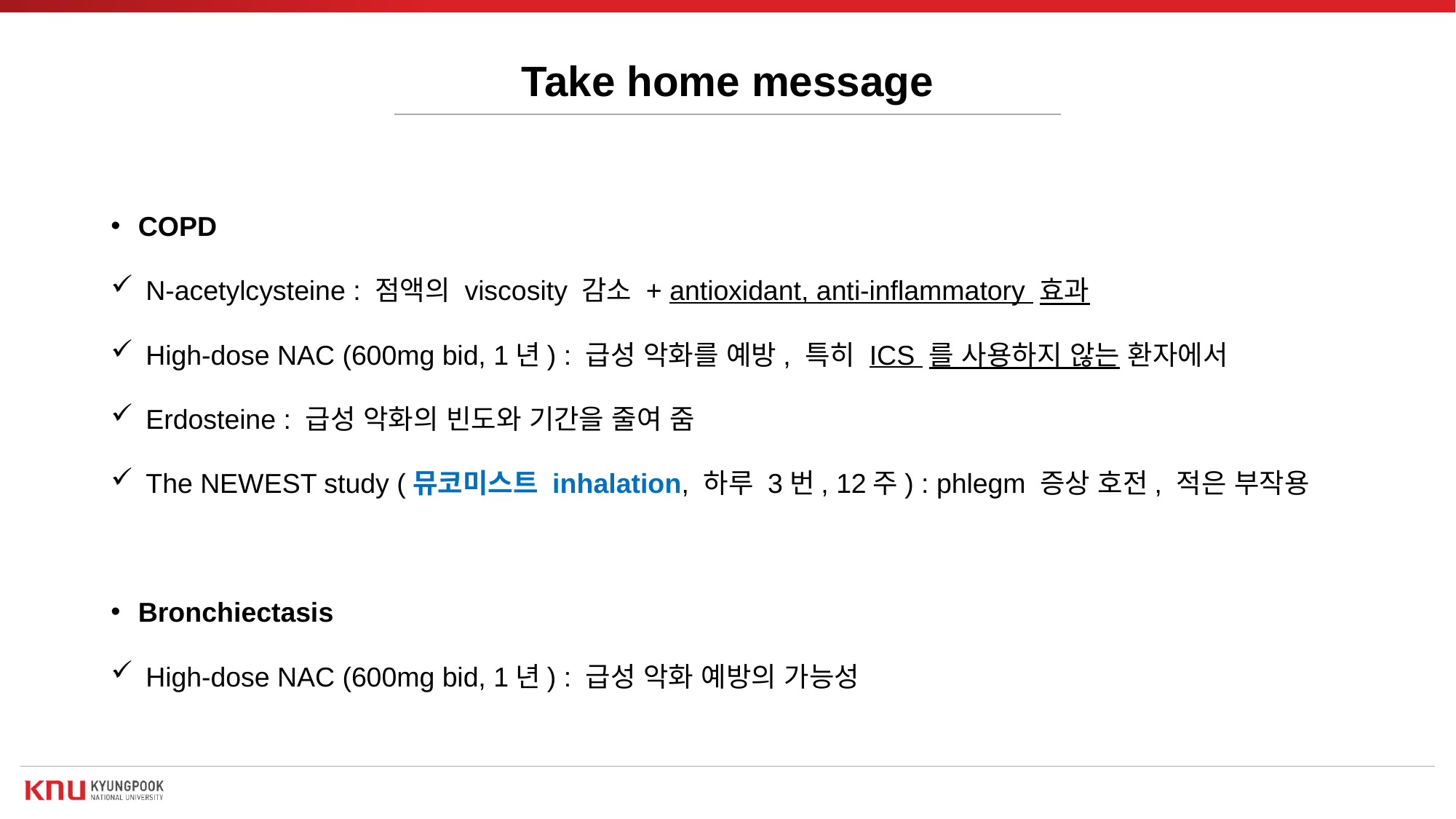

# Take home message
COPD
 N-acetylcysteine : 점액의 viscosity 감소 + antioxidant, anti-inflammatory 효과
 High-dose NAC (600mg bid, 1년) : 급성 악화를 예방, 특히 ICS 를 사용하지 않는 환자에서
 Erdosteine : 급성 악화의 빈도와 기간을 줄여 줌
 The NEWEST study (뮤코미스트 inhalation, 하루 3번, 12주) : phlegm 증상 호전, 적은 부작용

Bronchiectasis
 High-dose NAC (600mg bid, 1년) : 급성 악화 예방의 가능성